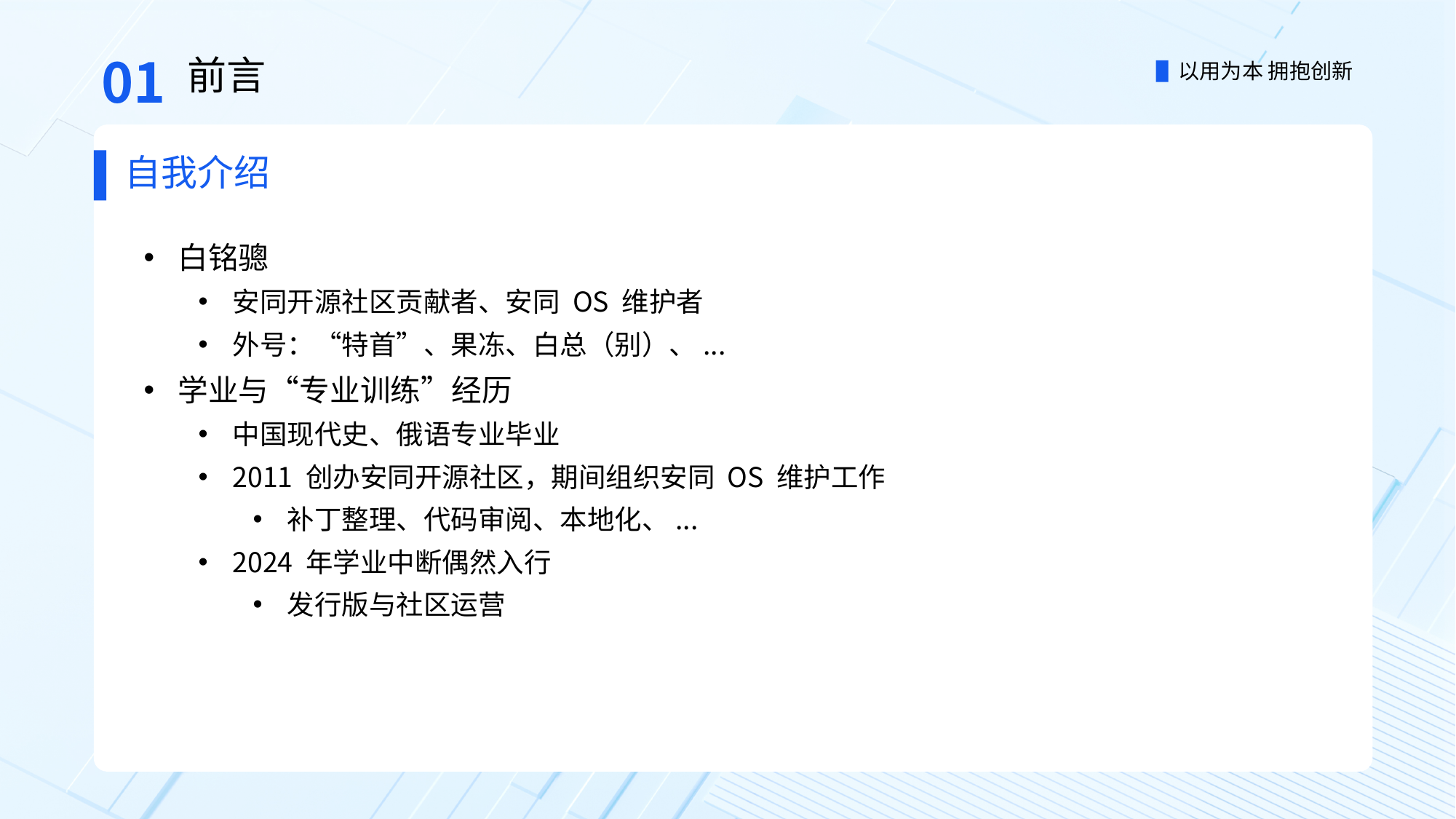

01
前言
自我介绍
白铭骢
安同开源社区贡献者、安同 OS 维护者
外号：“特首”、果冻、白总（别）、...
学业与“专业训练”经历
中国现代史、俄语专业毕业
2011 创办安同开源社区，期间组织安同 OS 维护工作
补丁整理、代码审阅、本地化、...
2024 年学业中断偶然入行
发行版与社区运营